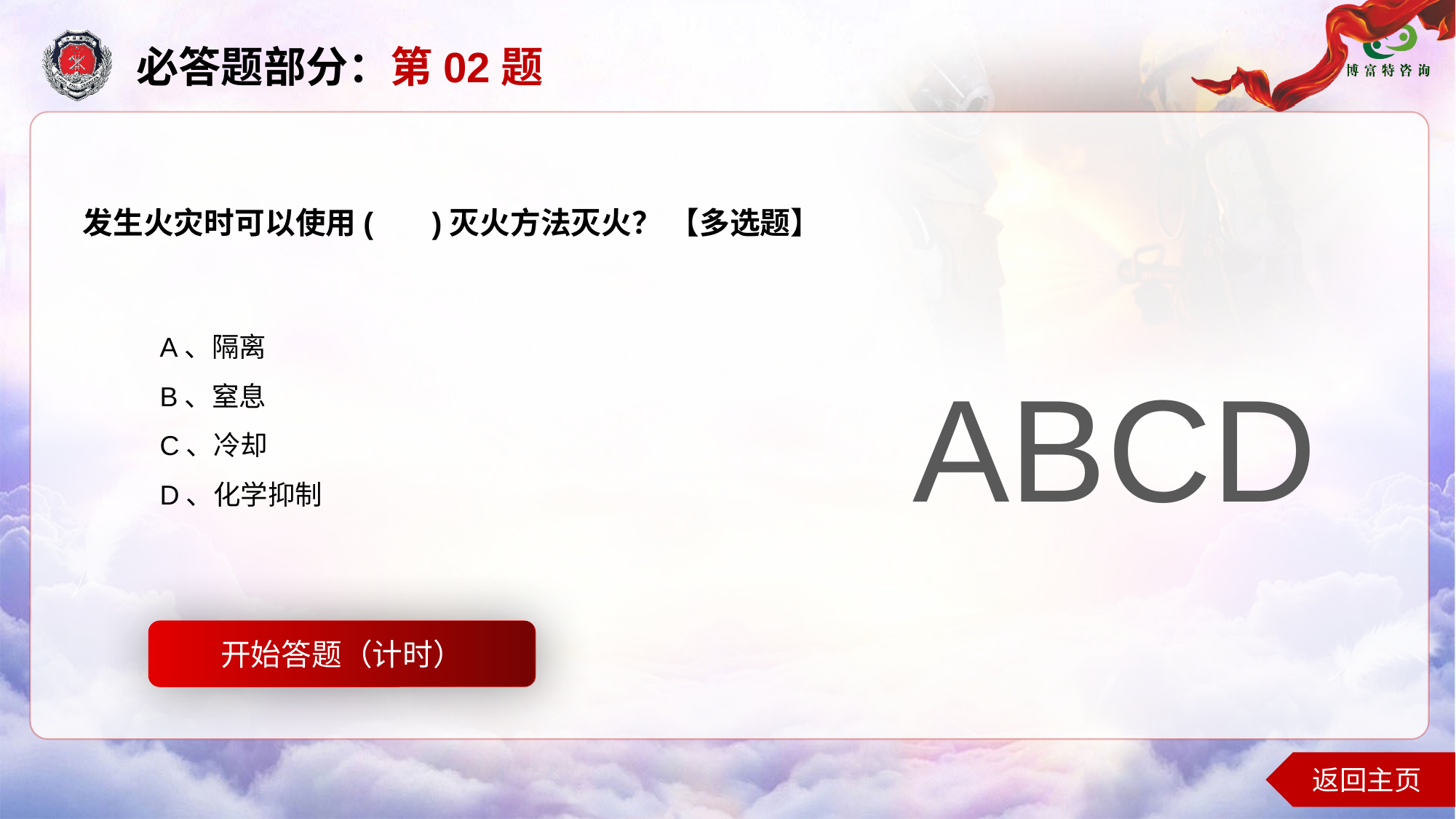

必答题部分：第02题
发生火灾时可以使用(       )灭火方法灭火？ 【多选题】
A、隔离
B、窒息
C、冷却
D、化学抑制
ABCD
开始答题（计时）
开始答题
返回主页